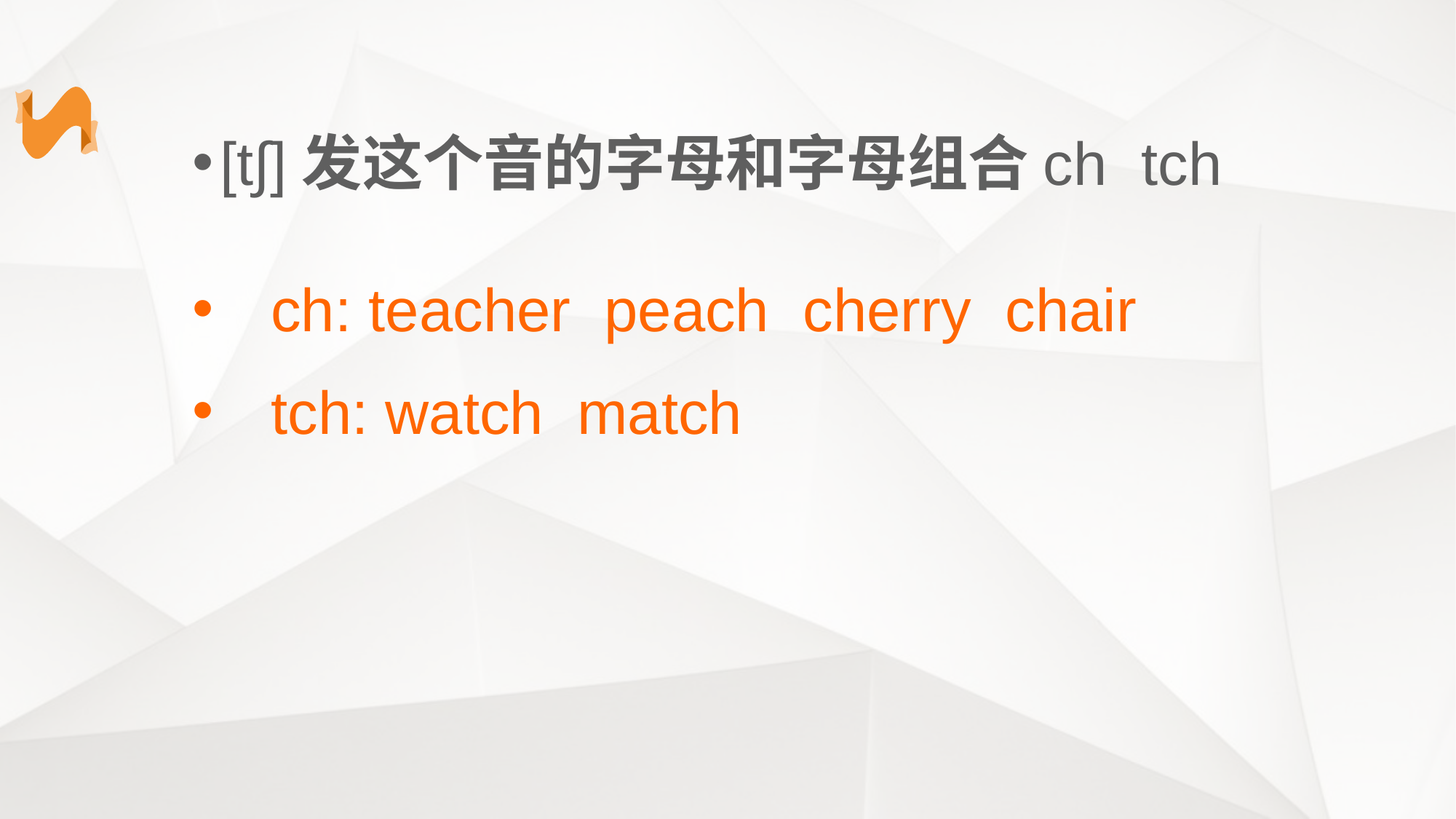

[t∫]发这个音的字母和字母组合ch  tch
   ch: teacher  peach  cherry  chair
   tch: watch  match